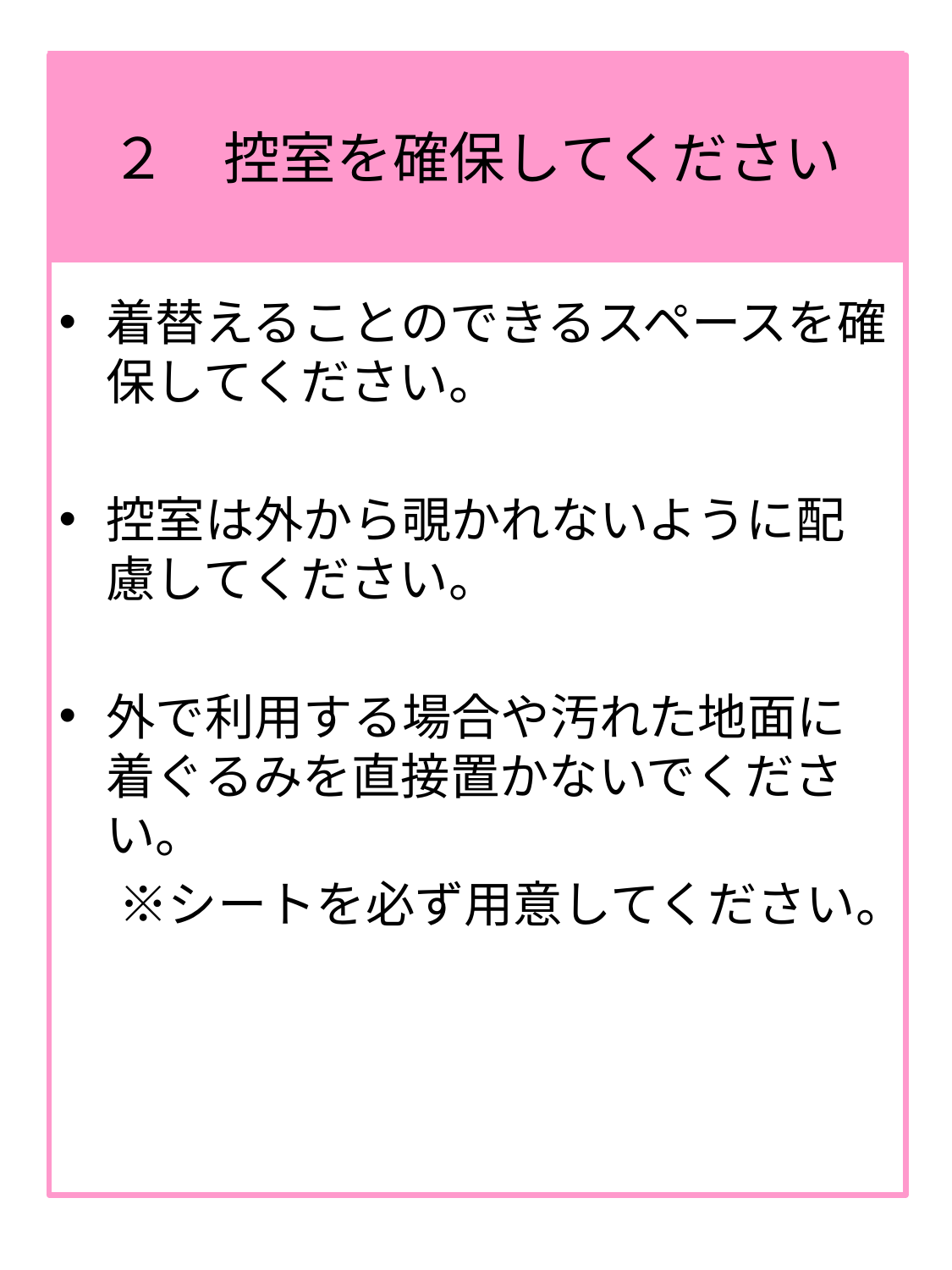

# ２　控室を確保してください

着替えることのできるスペースを確保してください。

控室は外から覗かれないように配慮してください。

外で利用する場合や汚れた地面に着ぐるみを直接置かないでください。
　 ※シートを必ず用意してください。